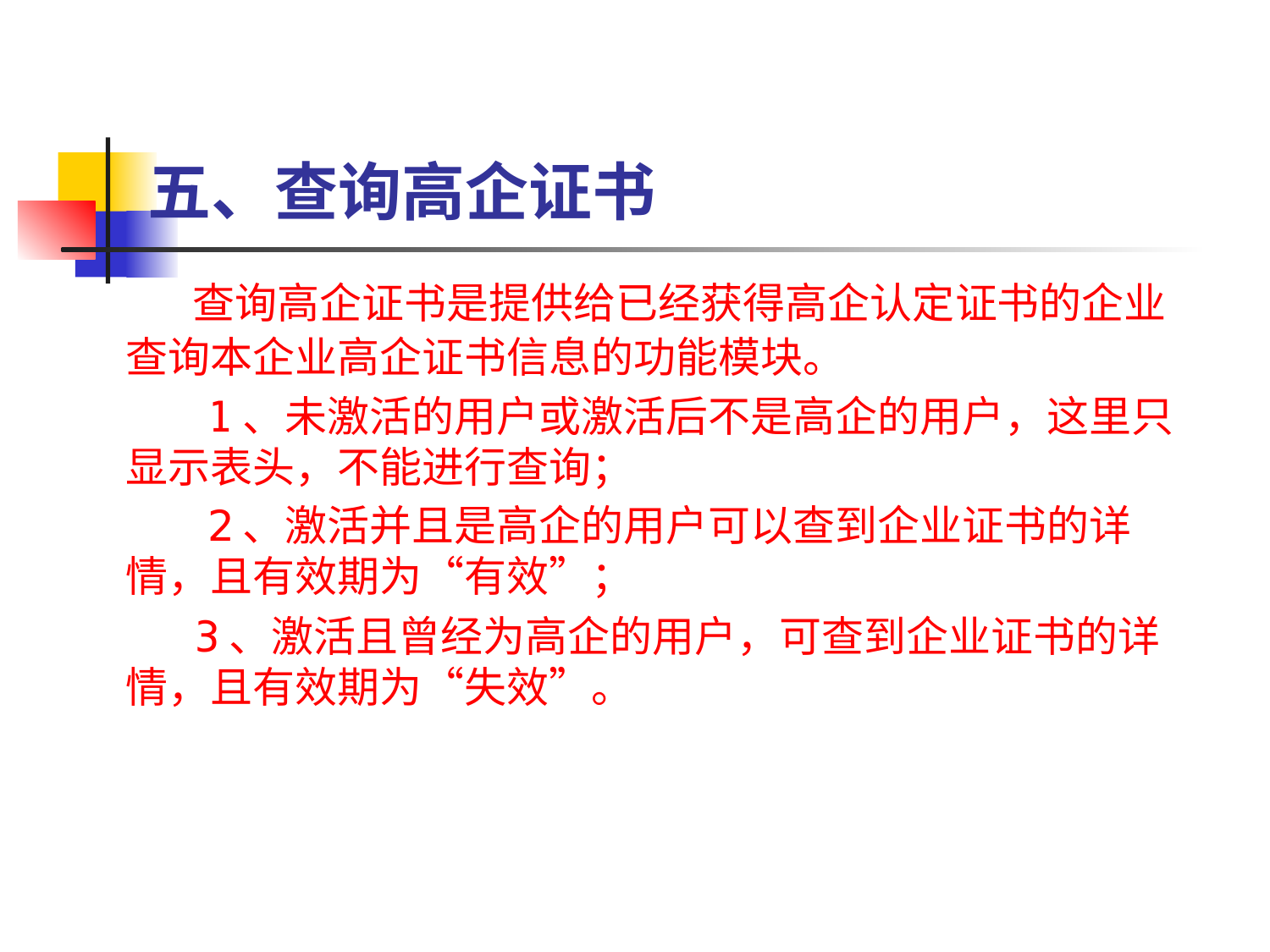

五、查询高企证书
        查询高企证书是提供给已经获得高企认定证书的企业查询本企业高企证书信息的功能模块。
          1、未激活的用户或激活后不是高企的用户，这里只显示表头，不能进行查询；
          2、激活并且是高企的用户可以查到企业证书的详情，且有效期为“有效”；
         3、激活且曾经为高企的用户，可查到企业证书的详情，且有效期为“失效”。